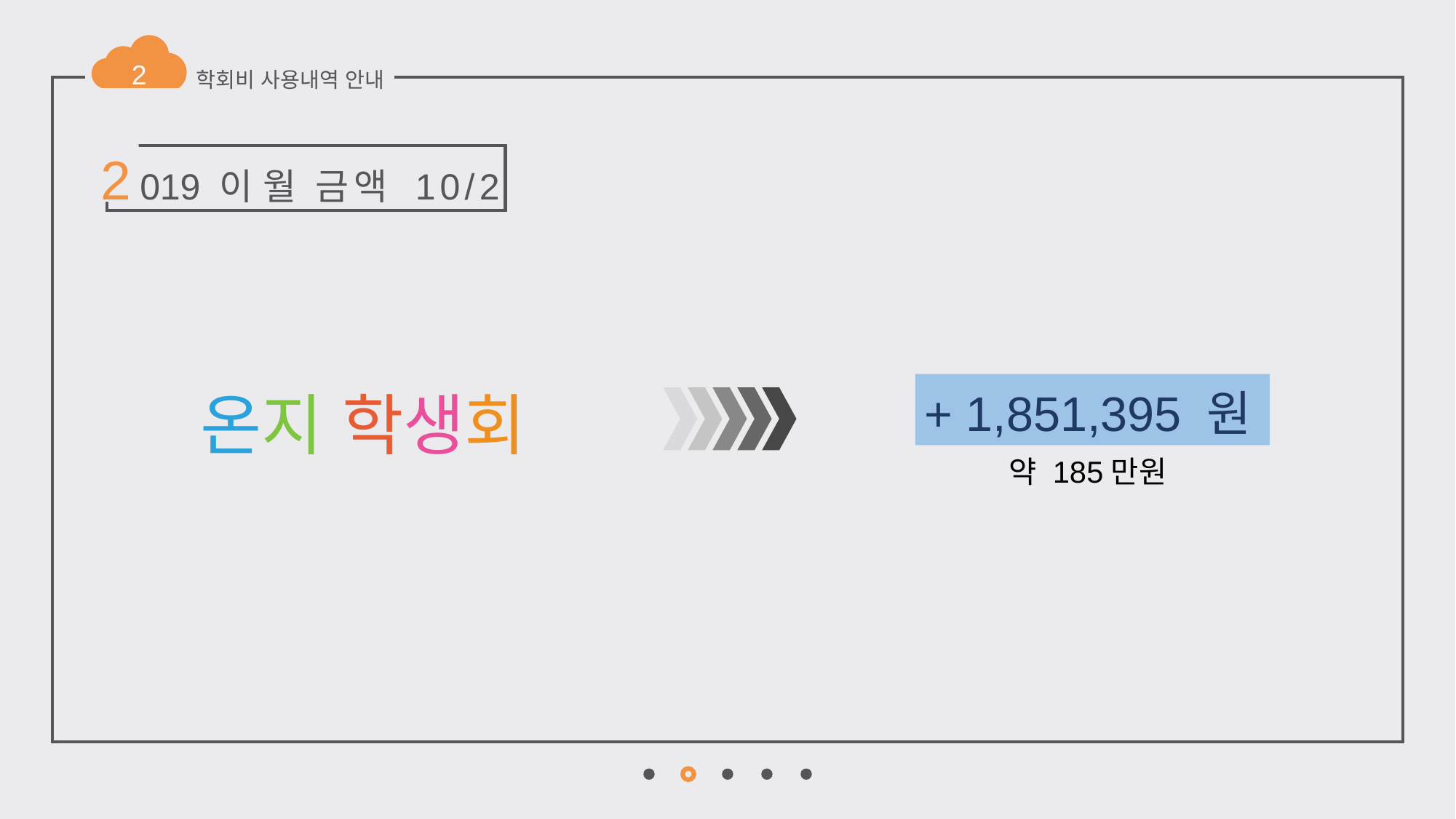

2
학회비 사용내역 안내

2 019 이 월 금액 10/2

온지 학생회
+ 1,851,395 원
약 185만원